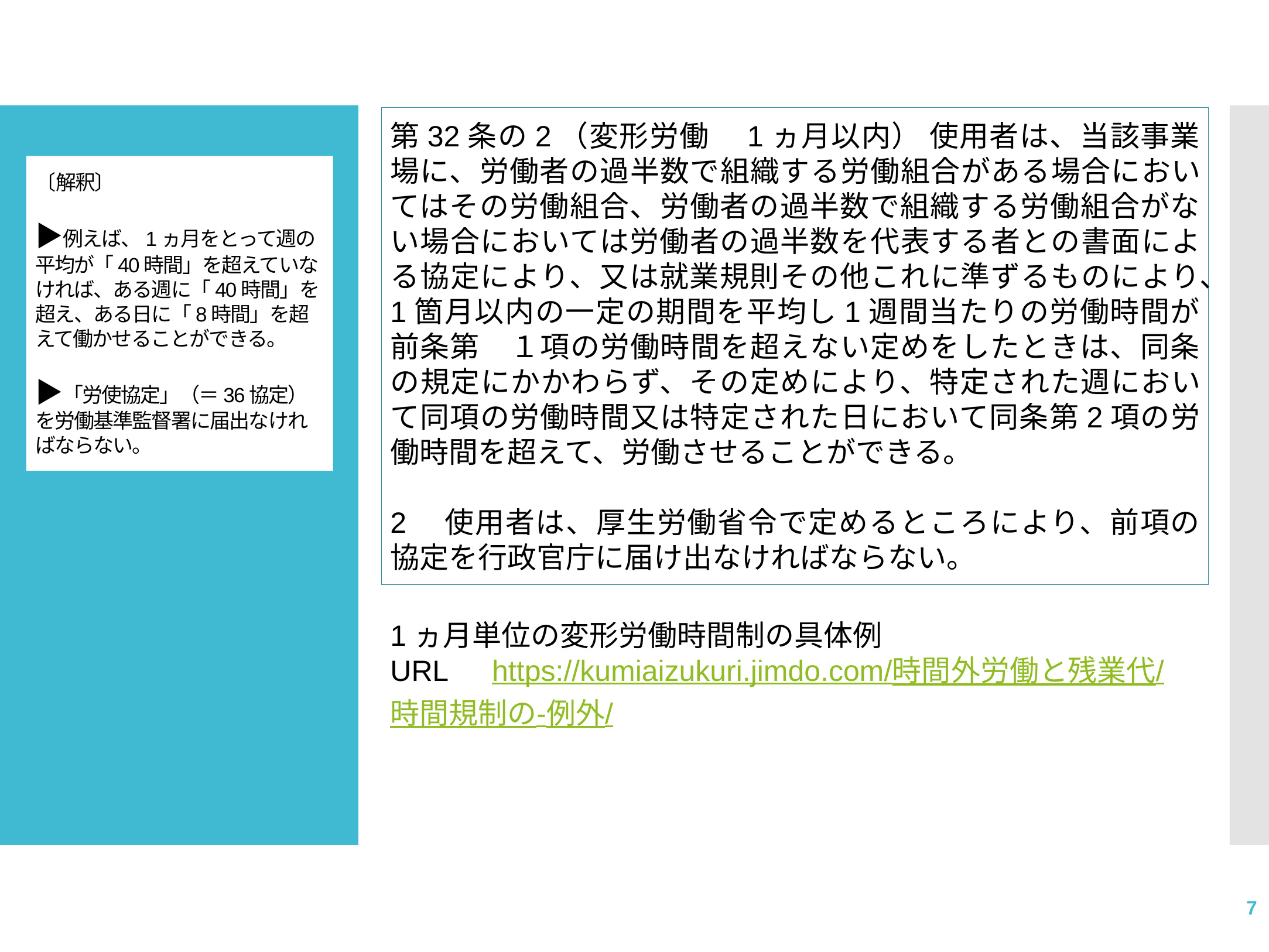

第32条の2（変形労働　1ヵ月以内） 使用者は、当該事業場に、労働者の過半数で組織する労働組合がある場合においてはその労働組合、労働者の過半数で組織する労働組合がない場合においては労働者の過半数を代表する者との書面による協定により、又は就業規則その他これに準ずるものにより、1箇月以内の一定の期間を平均し1週間当たりの労働時間が前条第　１項の労働時間を超えない定めをしたときは、同条の規定にかかわらず、その定めにより、特定された週において同項の労働時間又は特定された日において同条第2項の労働時間を超えて、労働させることができる。

2　使用者は、厚生労働省令で定めるところにより、前項の協定を行政官庁に届け出なければならない。

# 〔解釈〕 ▶例えば、1ヵ月をとって週の平均が「40時間」を超えていなければ、ある週に「40時間」を超え、ある日に「8時間」を超えて働かせることができる。 ▶「労使協定」（＝36協定）を労働基準監督署に届出なければならない。
1ヵ月単位の変形労働時間制の具体例
URL　https://kumiaizukuri.jimdo.com/時間外労働と残業代/時間規制の-例外/

7